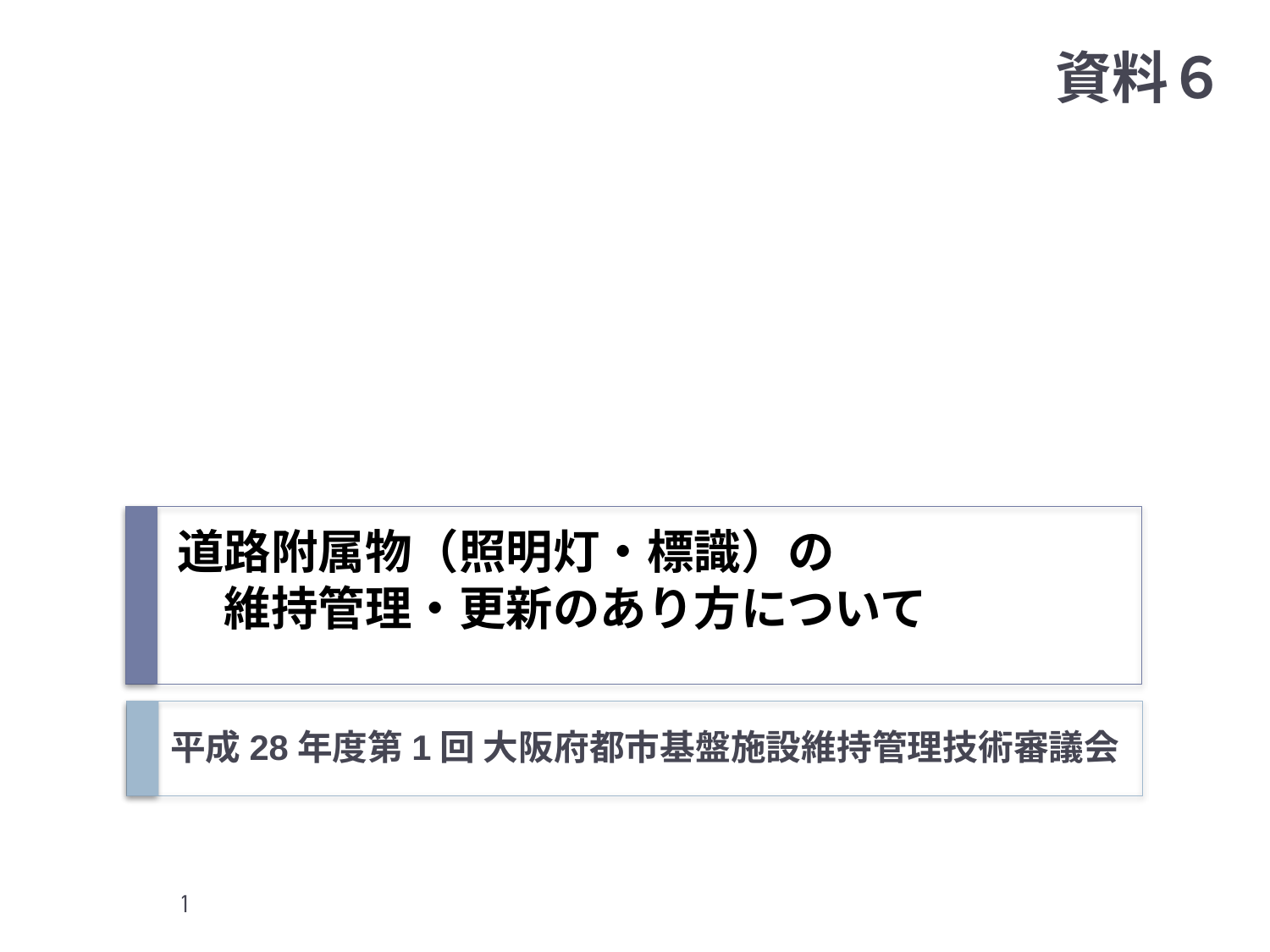

資料６
# 道路附属物（照明灯・標識）の 　維持管理・更新のあり方について
平成28年度第1回 大阪府都市基盤施設維持管理技術審議会
1